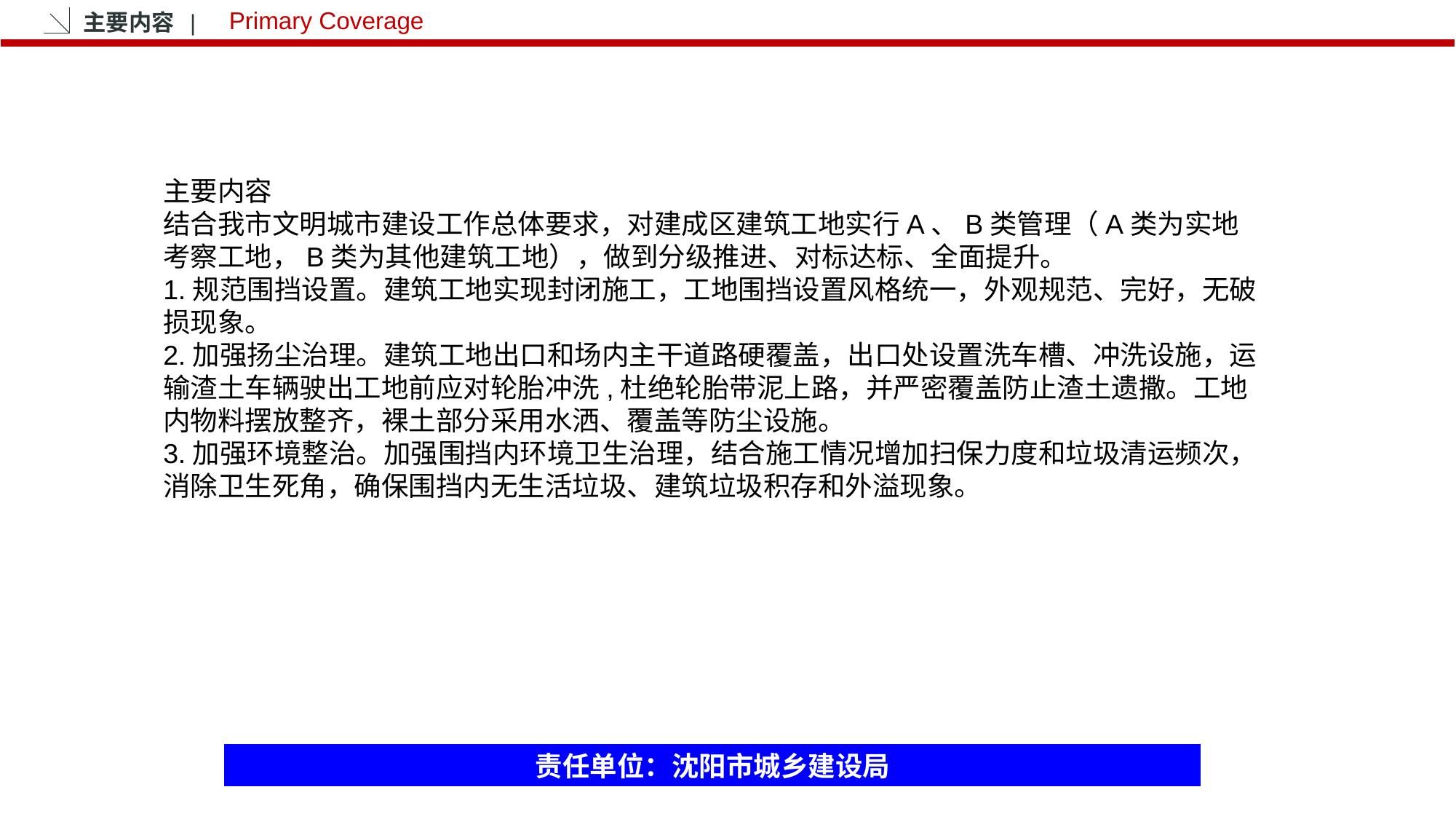

主要内容  |
Primary Coverage
主要内容
结合我市文明城市建设工作总体要求，对建成区建筑工地实行A、B类管理（A类为实地考察工地，B类为其他建筑工地），做到分级推进、对标达标、全面提升。
1.规范围挡设置。建筑工地实现封闭施工，工地围挡设置风格统一，外观规范、完好，无破损现象。
2.加强扬尘治理。建筑工地出口和场内主干道路硬覆盖，出口处设置洗车槽、冲洗设施，运输渣土车辆驶出工地前应对轮胎冲洗,杜绝轮胎带泥上路，并严密覆盖防止渣土遗撒。工地内物料摆放整齐，裸土部分采用水洒、覆盖等防尘设施。
3.加强环境整治。加强围挡内环境卫生治理，结合施工情况增加扫保力度和垃圾清运频次，消除卫生死角，确保围挡内无生活垃圾、建筑垃圾积存和外溢现象。
责任单位：沈阳市城乡建设局